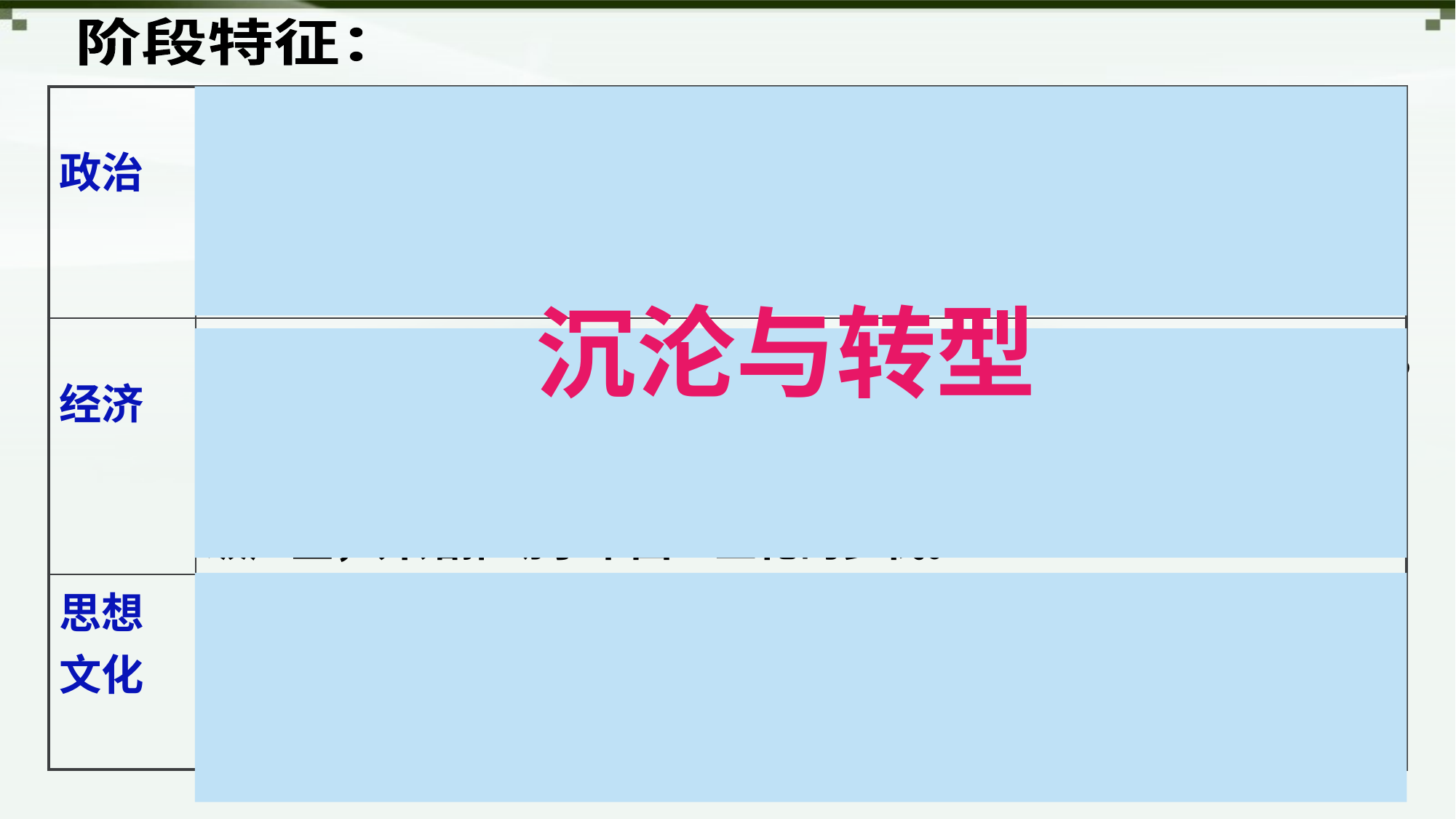

阶段特征：
| 政治 | 中国主权开始遭到严重破坏，开始沦为半殖民地半封建社会。 中国人民开始反侵略反封建的斗争，但由于阶级的落后性和时代局限性，都以失败告终。 |
| --- | --- |
| 经济 | 中国逐渐沦为列强的商品市场和原料产地，沦为西方的经济附庸，被纳入资本主义世界经济体系。 内忧外患的促动和欧风美雨的刺激，洋务运动兴起，民族资产阶级产生，开始推动了中国工业化的步伐。 |
| 思想文化 | “天朝上国”观念收到冲击，思想界萌发了向西方学习的新思潮，主要学习西方的物质文明（“器物”），“西学东渐”局面再度形成。 |

沉沦与转型